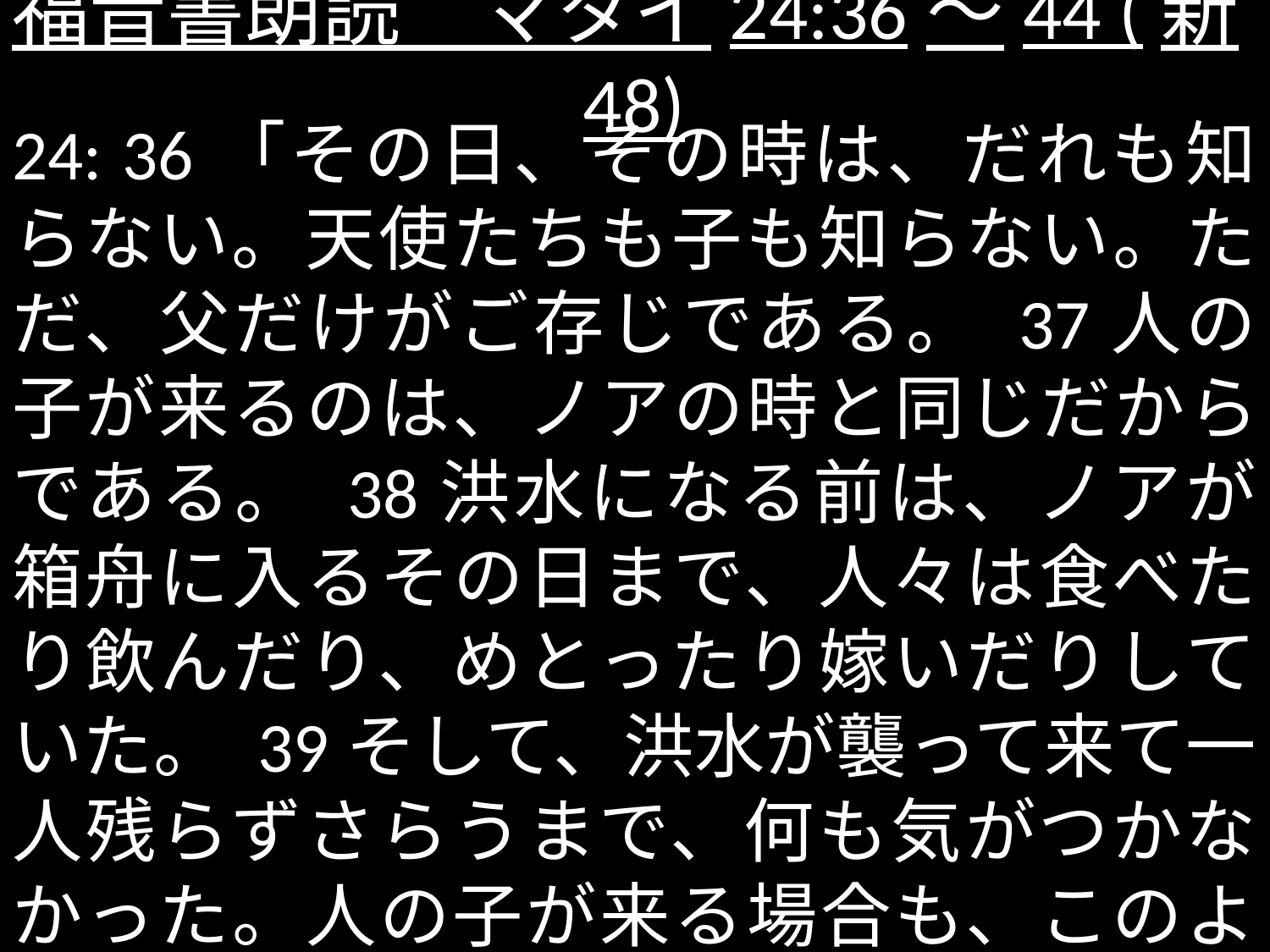

# 福音書朗読　マタイ24:36～44 (新48)
24: 36「その日、その時は、だれも知らない。天使たちも子も知らない。ただ、父だけがご存じである。 37人の子が来るのは、ノアの時と同じだからである。 38洪水になる前は、ノアが箱舟に入るその日まで、人々は食べたり飲んだり、めとったり嫁いだりしていた。 39そして、洪水が襲って来て一人残らずさらうまで、何も気がつかなかった。人の子が来る場合も、このようである。